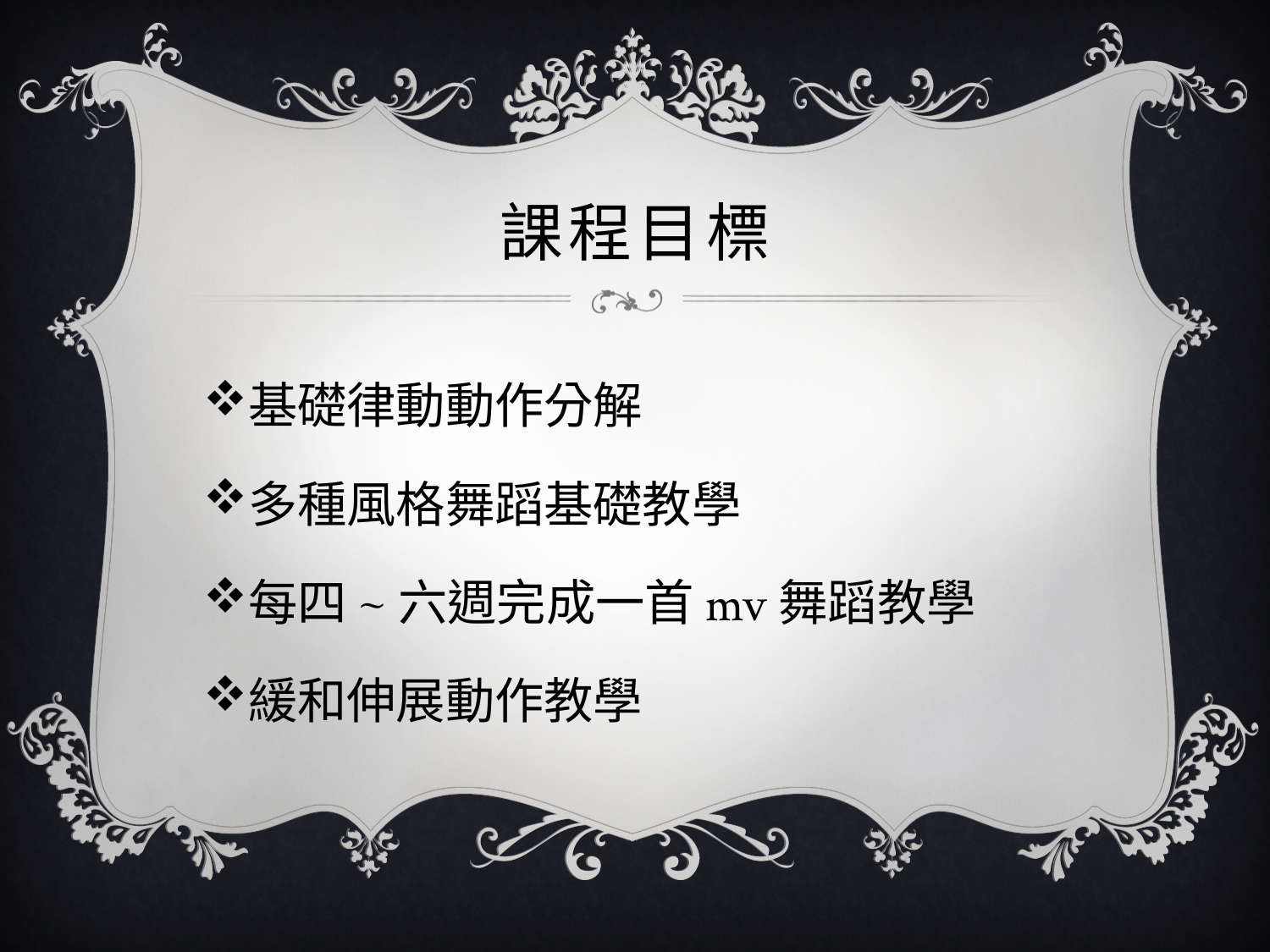

# 課程目標
基礎律動動作分解
多種風格舞蹈基礎教學
每四~六週完成一首mv舞蹈教學
緩和伸展動作教學